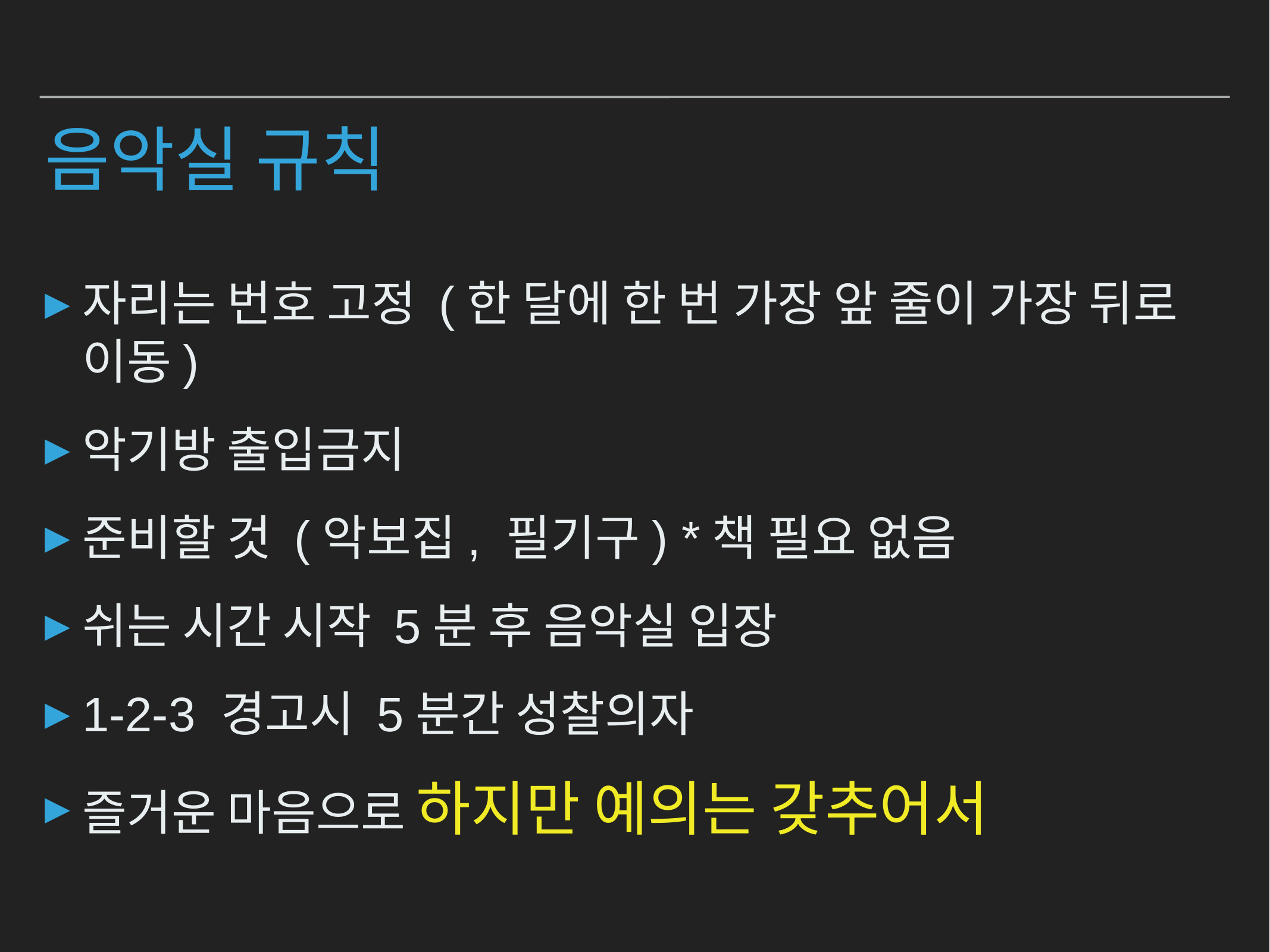

# 음악실 규칙
자리는 번호 고정 (한 달에 한 번 가장 앞 줄이 가장 뒤로 이동)
악기방 출입금지
준비할 것 (악보집, 필기구) *책 필요 없음
쉬는 시간 시작 5분 후 음악실 입장
1-2-3 경고시 5분간 성찰의자
즐거운 마음으로 하지만 예의는 갖추어서